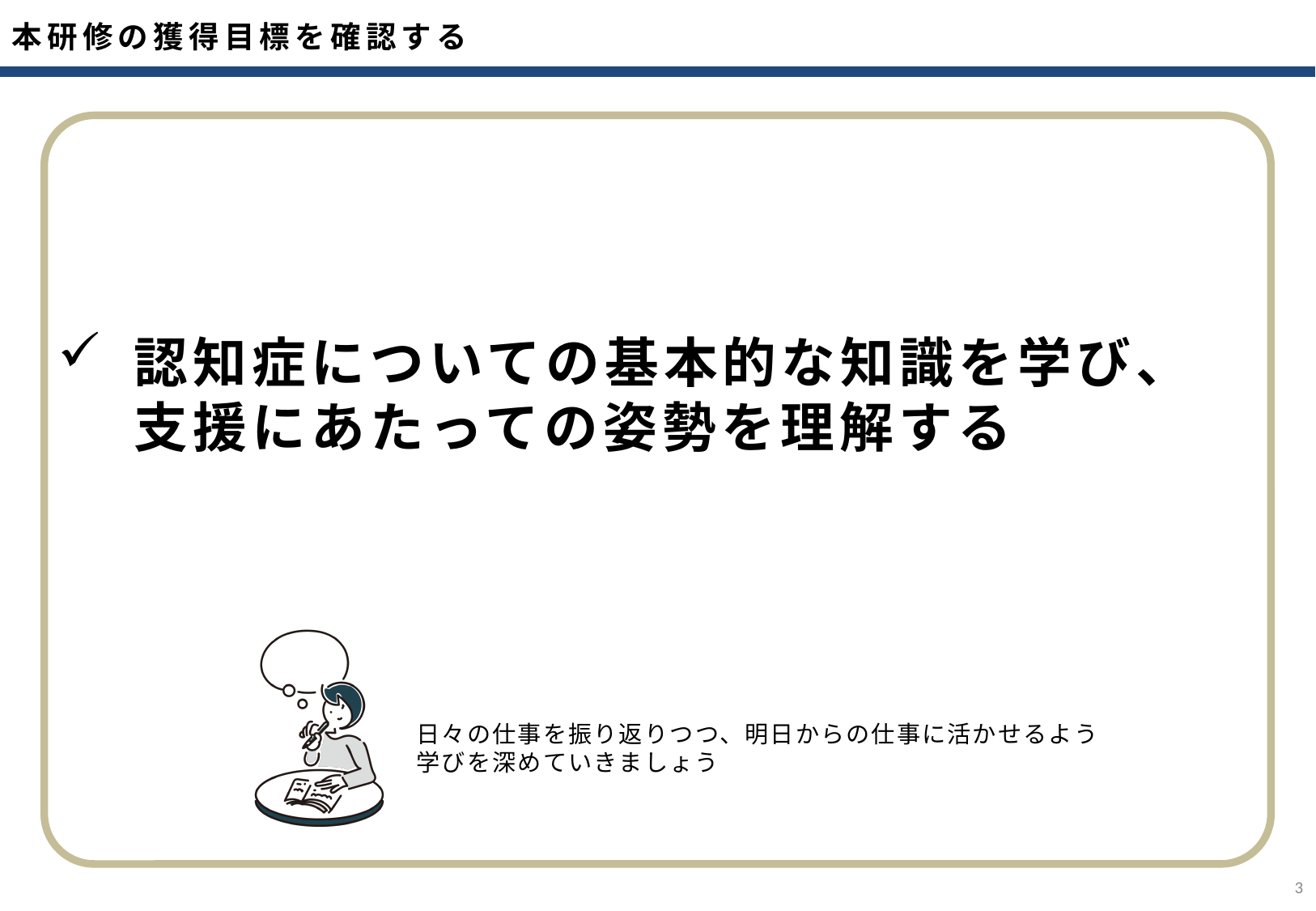

認知症についての基本的な知識を学び、
支援にあたっての姿勢を理解する
3